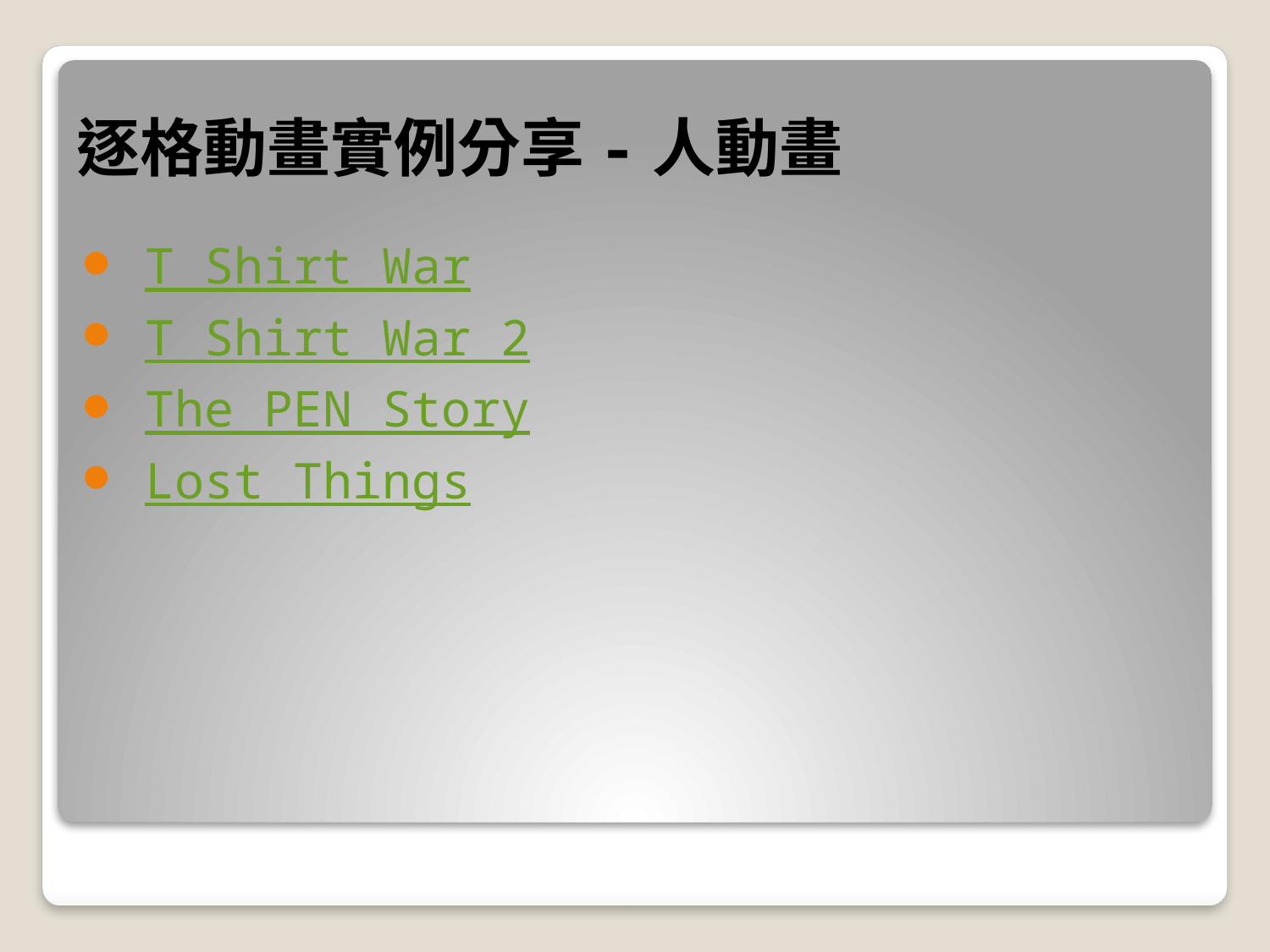

# 逐格動畫實例分享-人動畫
T Shirt War
T Shirt War 2
The PEN Story
Lost Things